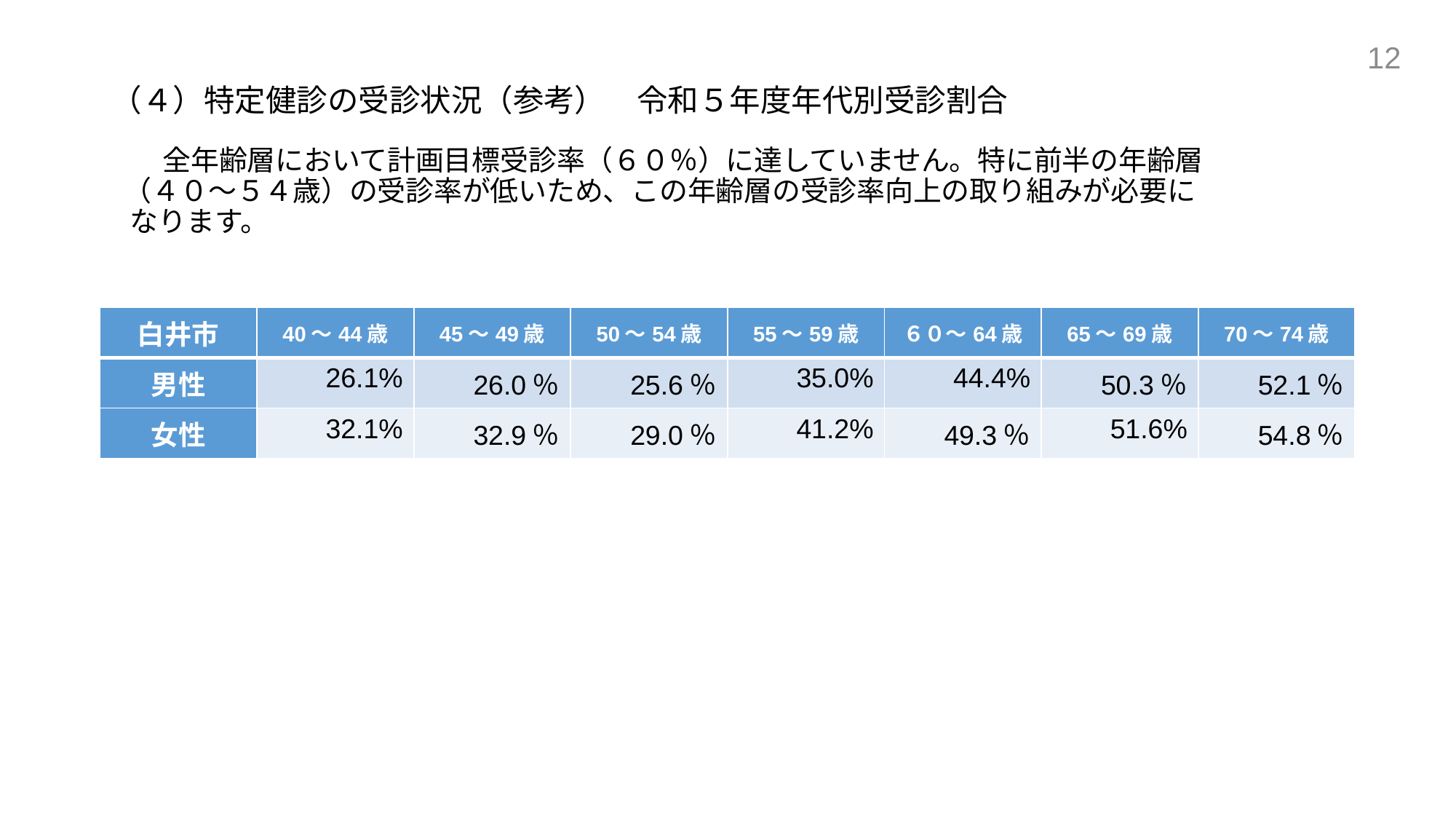

12
# （４）特定健診の受診状況（参考）　令和５年度年代別受診割合 　 　　全年齢層において計画目標受診率（６０％）に達していません。特に前半の年齢層 （４０～５４歳）の受診率が低いため、この年齢層の受診率向上の取り組みが必要に なります。
| 白井市 | 40～44歳 | 45～49歳 | 50～54歳 | 55～59歳 | ６０～64歳 | 65～69歳 | 70～74歳 |
| --- | --- | --- | --- | --- | --- | --- | --- |
| 男性 | 26.1% | 26.0％ | 25.6％ | 35.0% | 44.4% | 50.3％ | 52.1％ |
| 女性 | 32.1% | 32.9％ | 29.0％ | 41.2% | 49.3％ | 51.6% | 54.8％ |